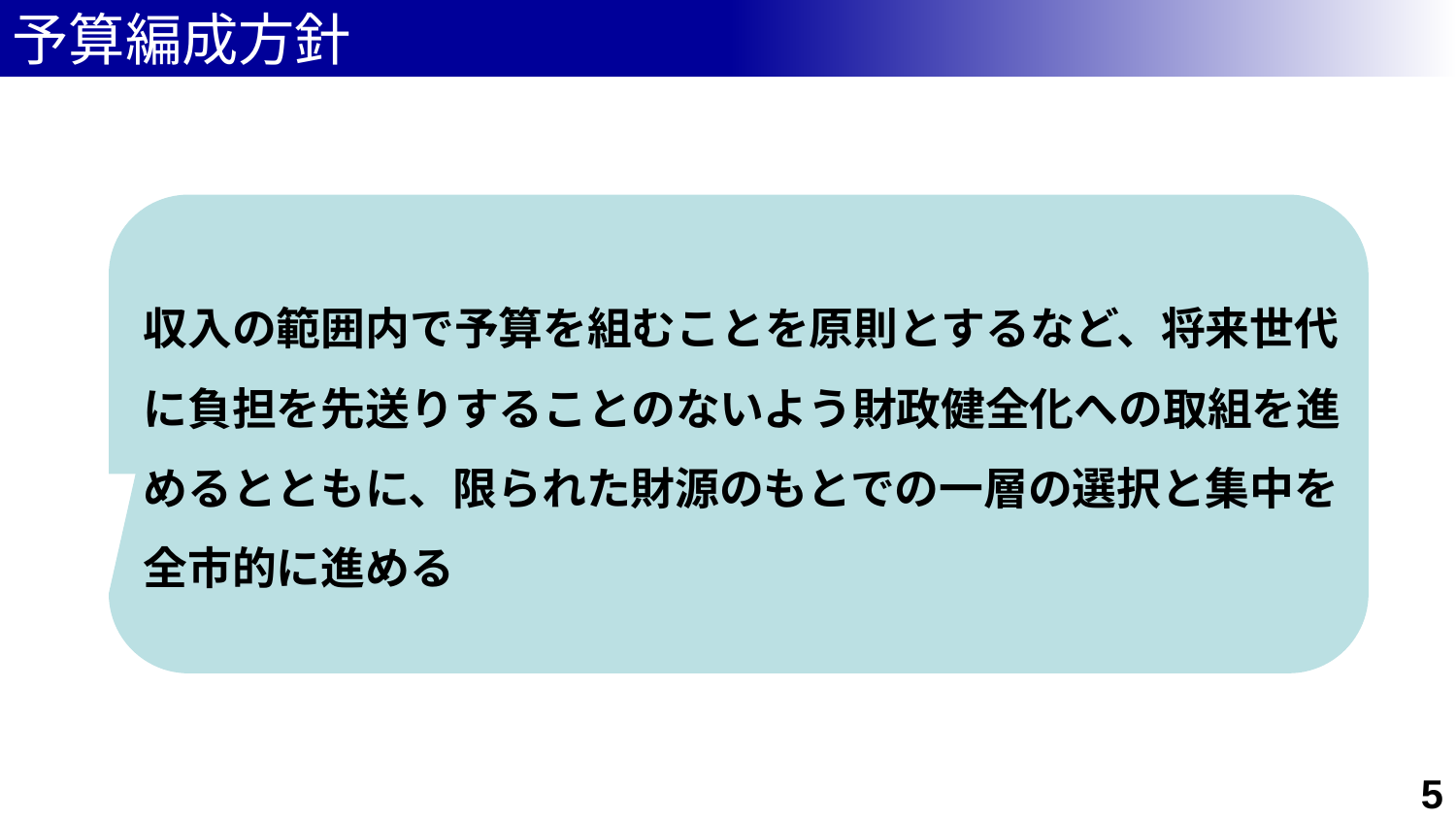

予算編成方針
収入の範囲内で予算を組むことを原則とするなど、将来世代に負担を先送りすることのないよう財政健全化への取組を進めるとともに、限られた財源のもとでの一層の選択と集中を全市的に進める
5